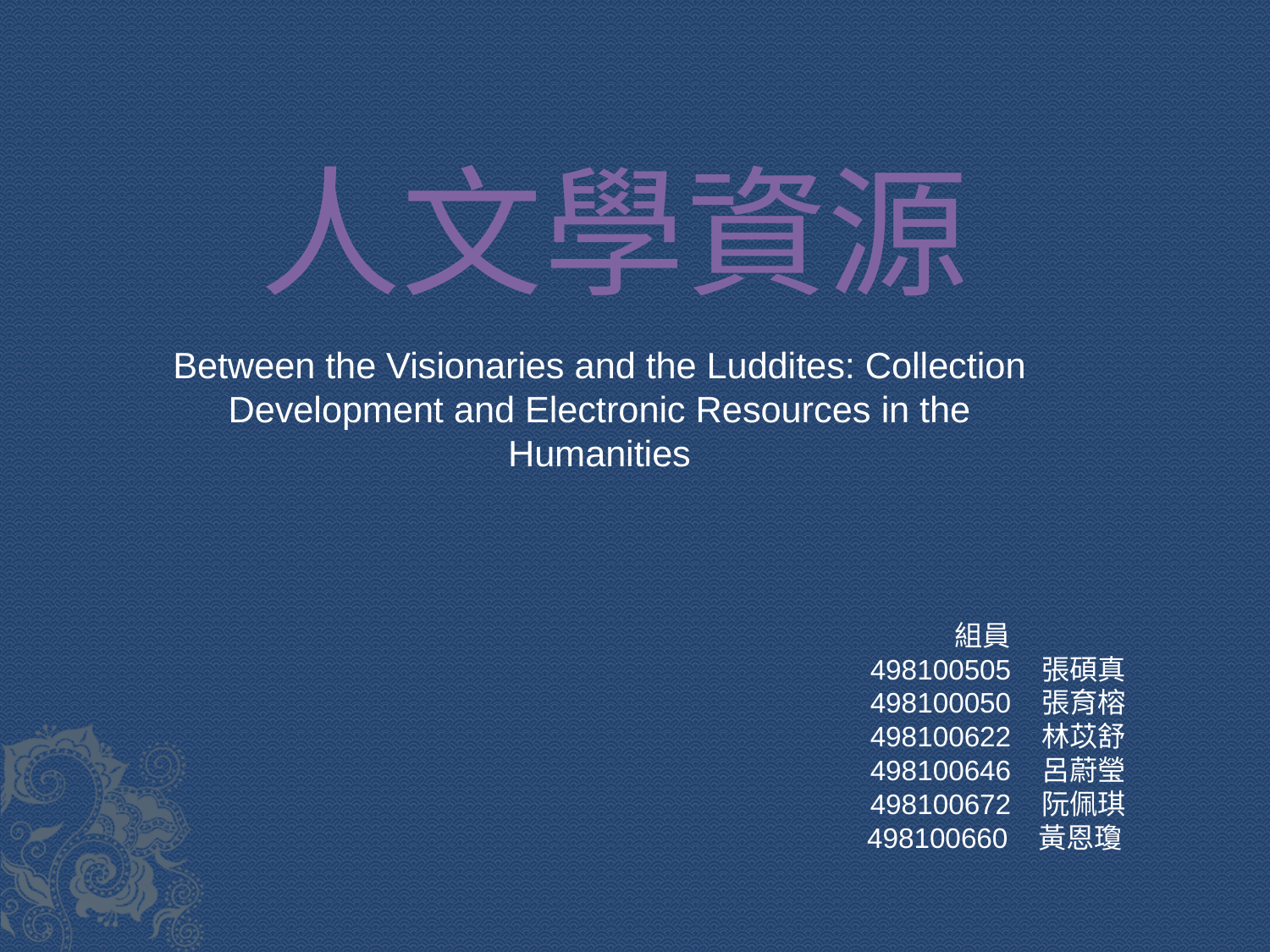

# 人文學資源
Between the Visionaries and the Luddites: Collection Development and Electronic Resources in the Humanities

組員
    498100505   張碩真
    498100050   張育榕
    498100622   林苡舒
    498100646   呂蔚瑩
    498100672   阮佩琪
    498100660   黃恩瓊